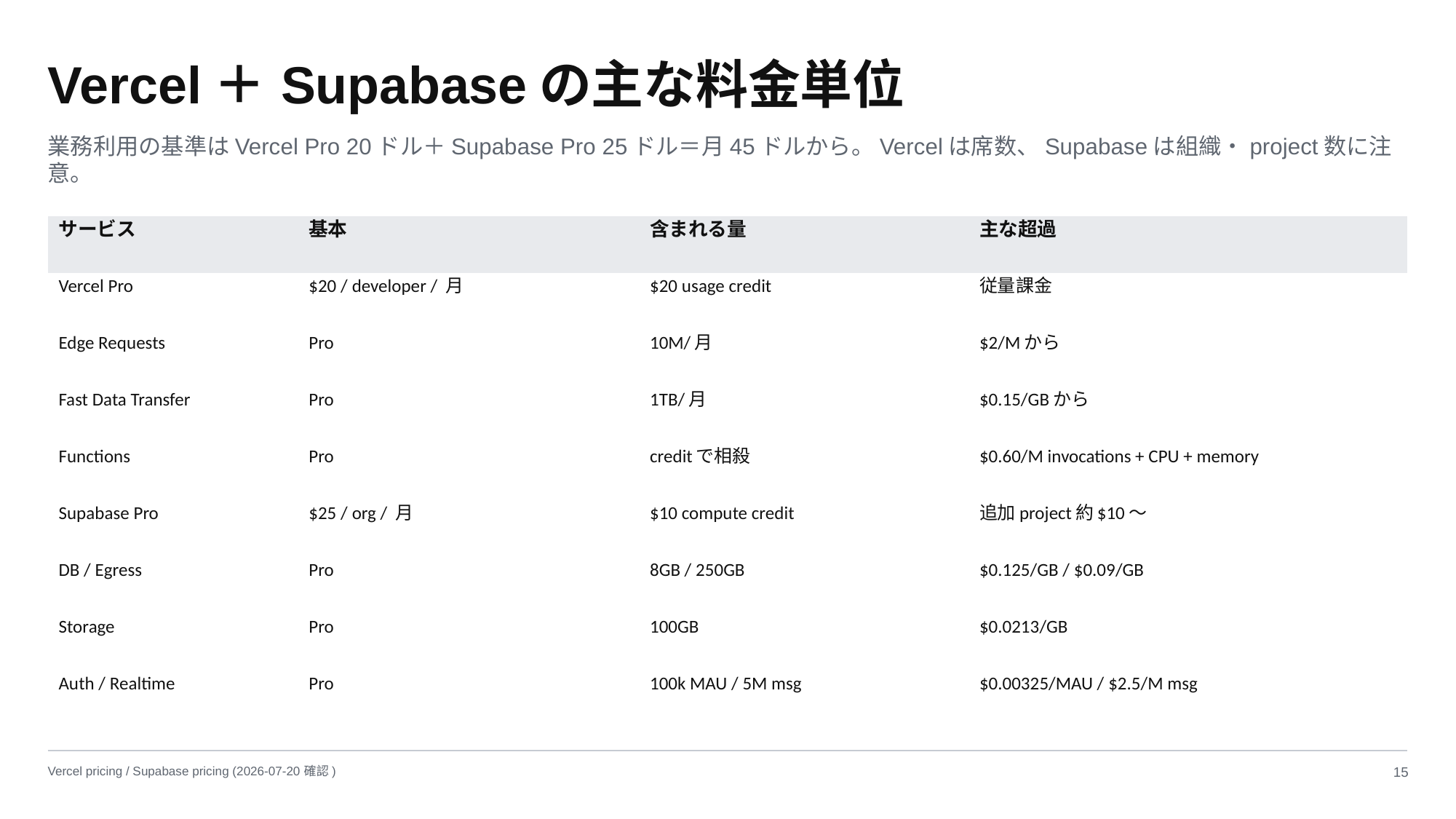

Vercel＋Supabaseの主な料金単位
業務利用の基準はVercel Pro 20ドル＋Supabase Pro 25ドル＝月45ドルから。Vercelは席数、Supabaseは組織・project数に注意。
| サービス | 基本 | 含まれる量 | 主な超過 |
| --- | --- | --- | --- |
| Vercel Pro | $20 / developer / 月 | $20 usage credit | 従量課金 |
| Edge Requests | Pro | 10M/月 | $2/Mから |
| Fast Data Transfer | Pro | 1TB/月 | $0.15/GBから |
| Functions | Pro | creditで相殺 | $0.60/M invocations + CPU + memory |
| Supabase Pro | $25 / org / 月 | $10 compute credit | 追加project約$10〜 |
| DB / Egress | Pro | 8GB / 250GB | $0.125/GB / $0.09/GB |
| Storage | Pro | 100GB | $0.0213/GB |
| Auth / Realtime | Pro | 100k MAU / 5M msg | $0.00325/MAU / $2.5/M msg |
Vercel pricing / Supabase pricing (2026-07-20確認)
15